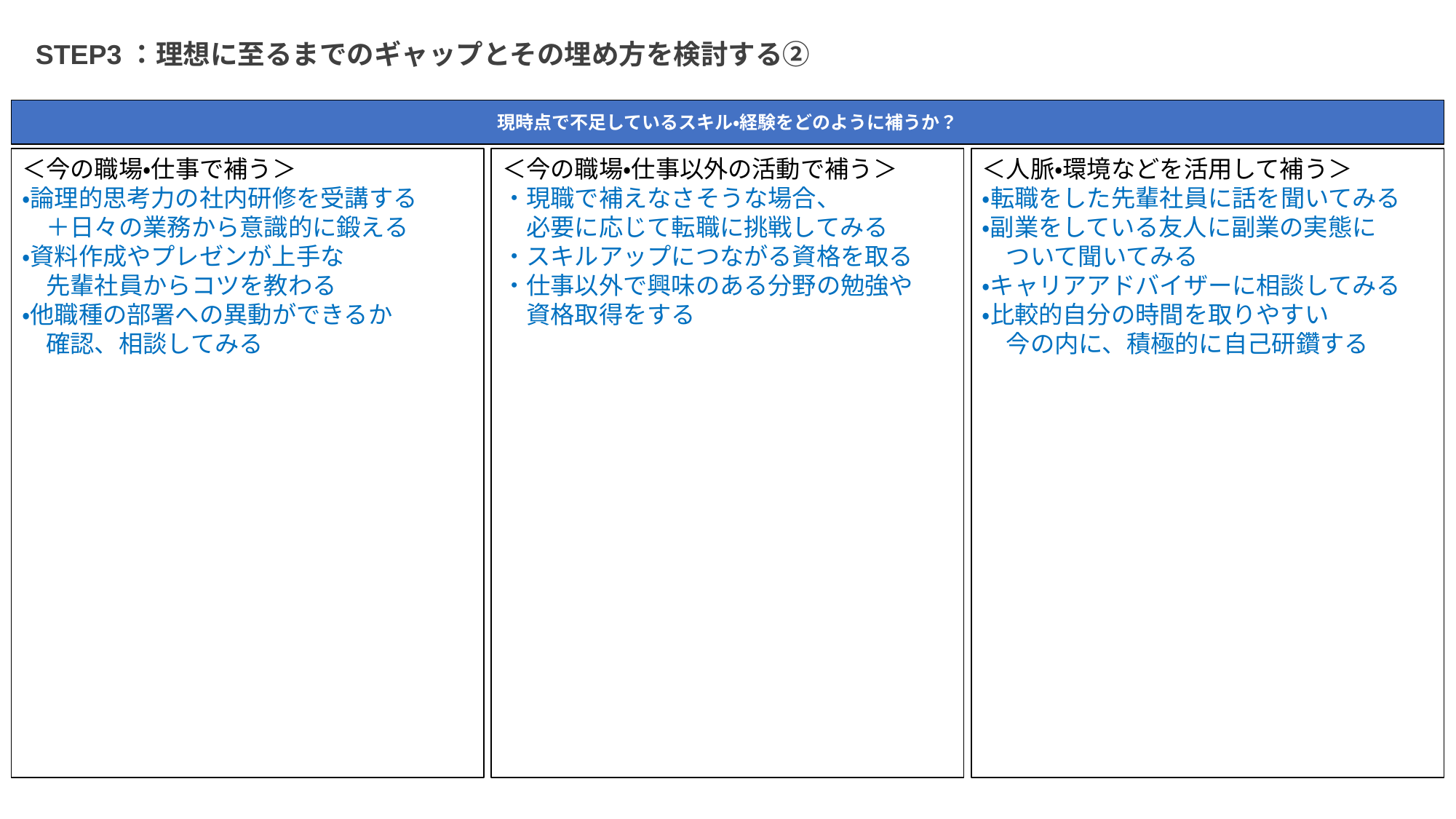

STEP3：理想に至るまでのギャップとその埋め方を検討する②
現時点で不足しているスキル・経験をどのように補うか？
＜今の職場・仕事以外の活動で補う＞
・現職で補えなさそうな場合、
　必要に応じて転職に挑戦してみる
・スキルアップにつながる資格を取る
・仕事以外で興味のある分野の勉強や
　資格取得をする

＜人脈・環境などを活用して補う＞
・転職をした先輩社員に話を聞いてみる
・副業をしている友人に副業の実態に
　ついて聞いてみる
・キャリアアドバイザーに相談してみる
・比較的自分の時間を取りやすい
　今の内に、積極的に自己研鑽する
＜今の職場・仕事で補う＞
・論理的思考力の社内研修を受講する
　＋日々の業務から意識的に鍛える
・資料作成やプレゼンが上手な
　先輩社員からコツを教わる
・他職種の部署への異動ができるか
　確認、相談してみる